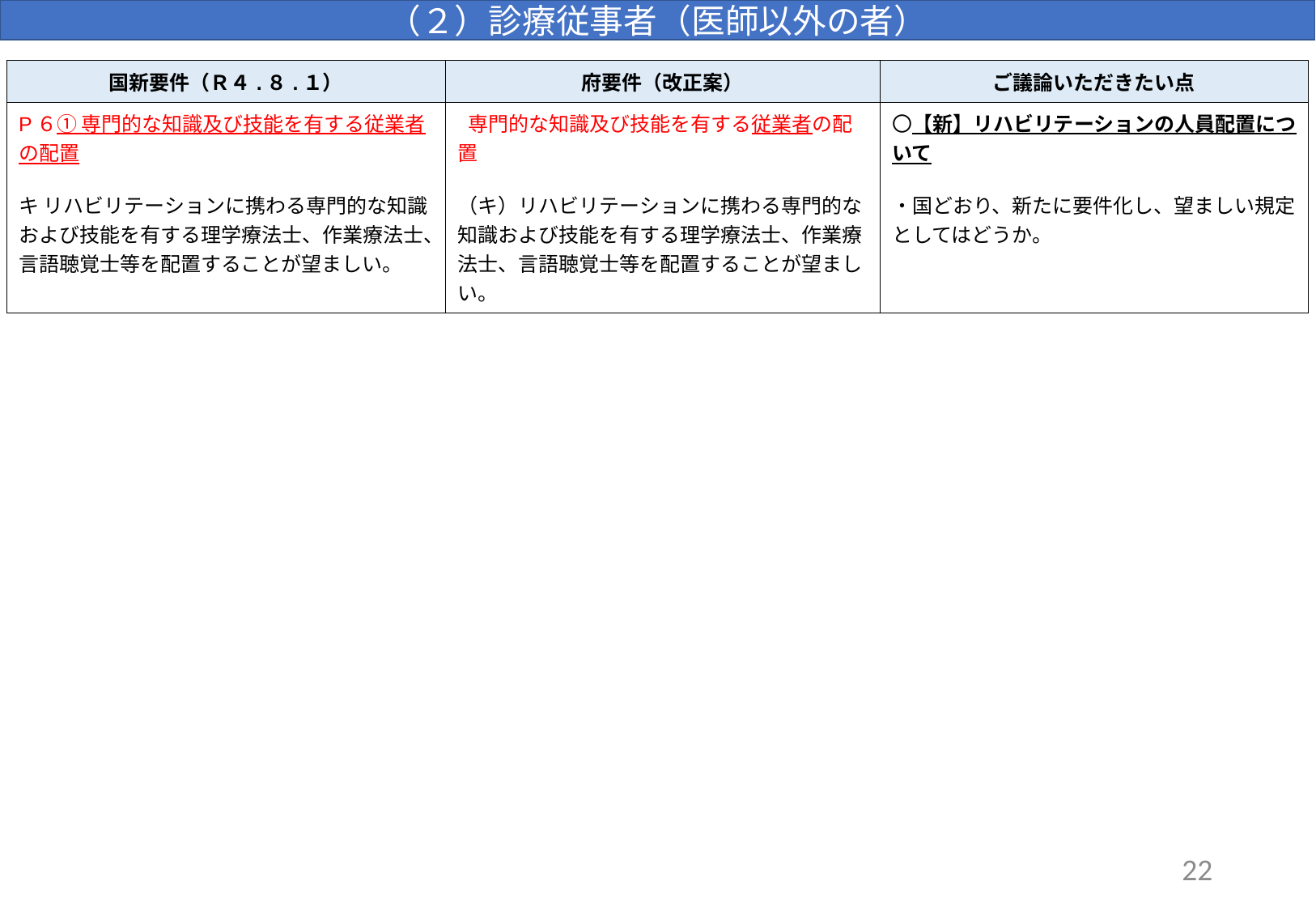

（２）診療従事者（医師以外の者）
| 国新要件（Ｒ４.８.１） | 府要件（改正案） | ご議論いただきたい点 |
| --- | --- | --- |
| P６① 専門的な知識及び技能を有する従業者の配置 キ リハビリテーションに携わる専門的な知識および技能を有する理学療法士、作業療法士、言語聴覚士等を配置することが望ましい。 | 専門的な知識及び技能を有する従業者の配置 （キ）リハビリテーションに携わる専門的な知識および技能を有する理学療法士、作業療法士、言語聴覚士等を配置することが望ましい。 | 〇【新】リハビリテーションの人員配置について ・国どおり、新たに要件化し、望ましい規定としてはどうか。 |
22